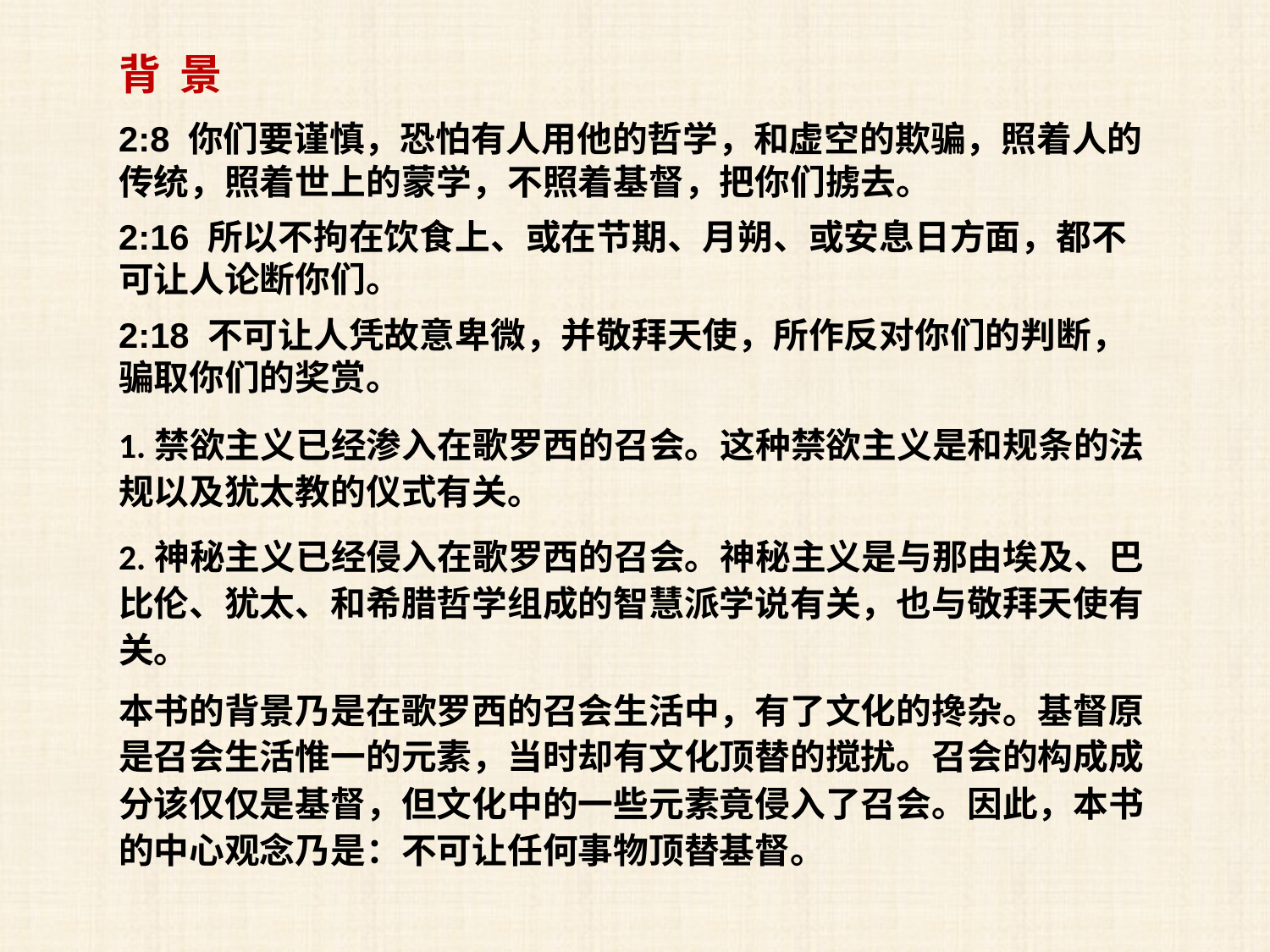

背  景
2:8 你们要谨慎，恐怕有人用他的哲学，和虚空的欺骗，照着人的传统，照着世上的蒙学，不照着基督，把你们掳去。
2:16 所以不拘在饮食上、或在节期、月朔、或安息日方面，都不可让人论断你们。
2:18 不可让人凭故意卑微，并敬拜天使，所作反对你们的判断，骗取你们的奖赏。
1.禁欲主义已经渗入在歌罗西的召会。这种禁欲主义是和规条的法规以及犹太教的仪式有关。
2.神秘主义已经侵入在歌罗西的召会。神秘主义是与那由埃及、巴比伦、犹太、和希腊哲学组成的智慧派学说有关，也与敬拜天使有关。
本书的背景乃是在歌罗西的召会生活中，有了文化的搀杂。基督原是召会生活惟一的元素，当时却有文化顶替的搅扰。召会的构成成分该仅仅是基督，但文化中的一些元素竟侵入了召会。因此，本书的中心观念乃是：不可让任何事物顶替基督。